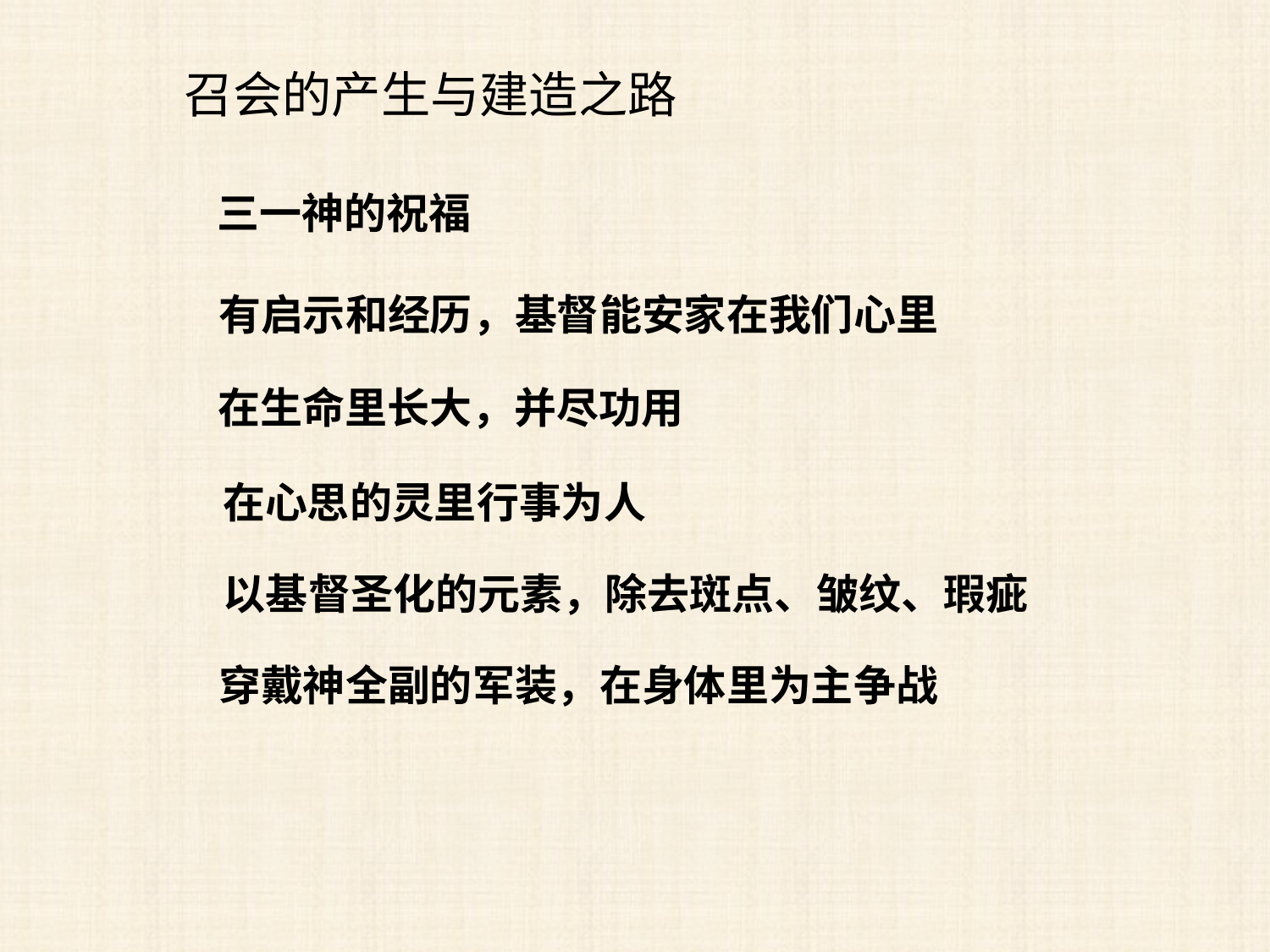

召会的产生与建造之路
三一神的祝福
有启示和经历，基督能安家在我们心里
在生命里长大，并尽功用
在心思的灵里行事为人
以基督圣化的元素，除去斑点、皱纹、瑕疵
穿戴神全副的军装，在身体里为主争战